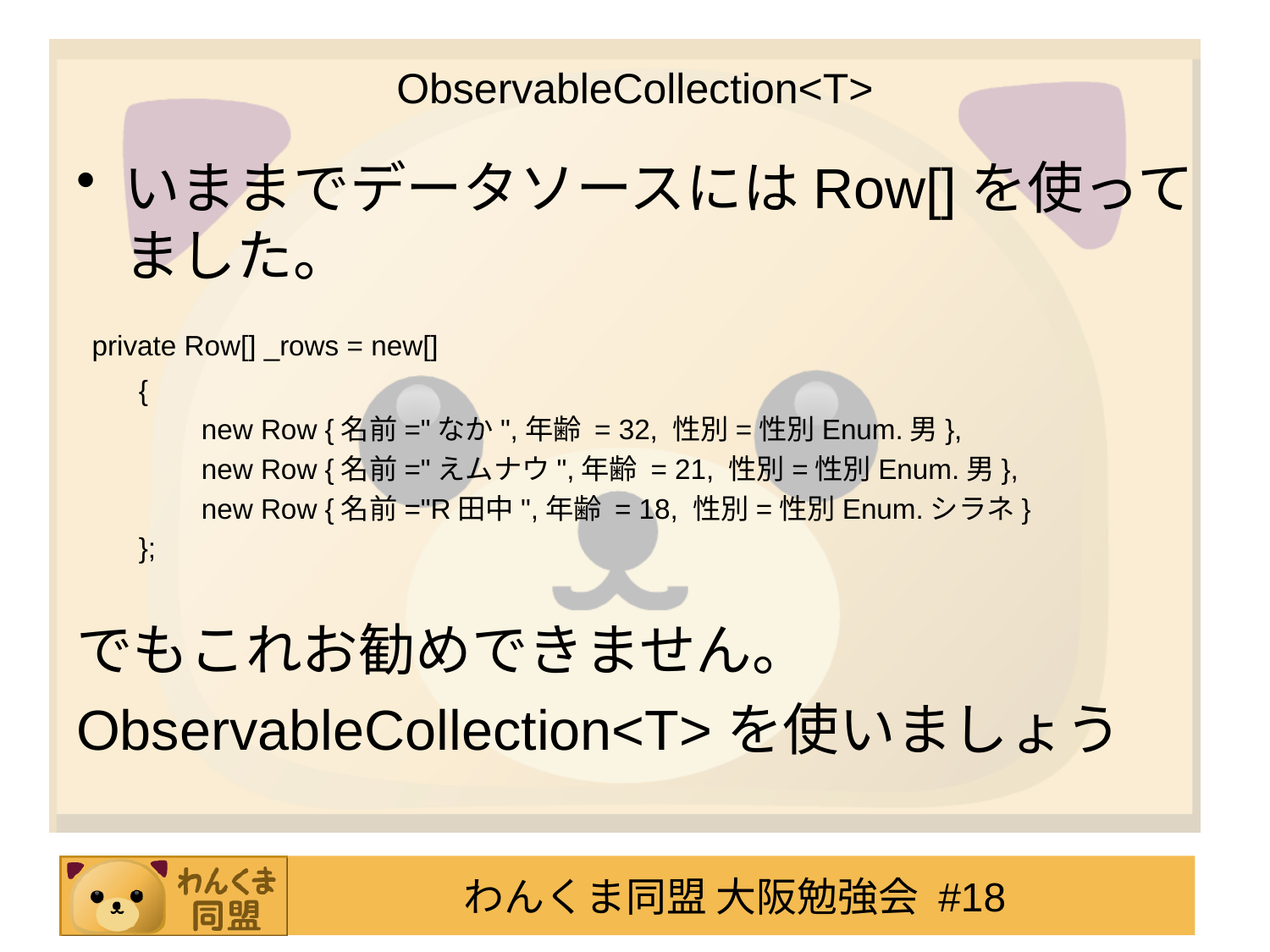

# ObservableCollection<T>
いままでデータソースにはRow[]を使ってました。
 private Row[] _rows = new[]
        {
                new Row {名前="なか",年齢 = 32, 性別=性別Enum.男},
                new Row {名前="えムナウ",年齢 = 21, 性別=性別Enum.男},
                new Row {名前="R田中",年齢 = 18, 性別=性別Enum.シラネ}
        };

でもこれお勧めできません。
ObservableCollection<T>を使いましょう